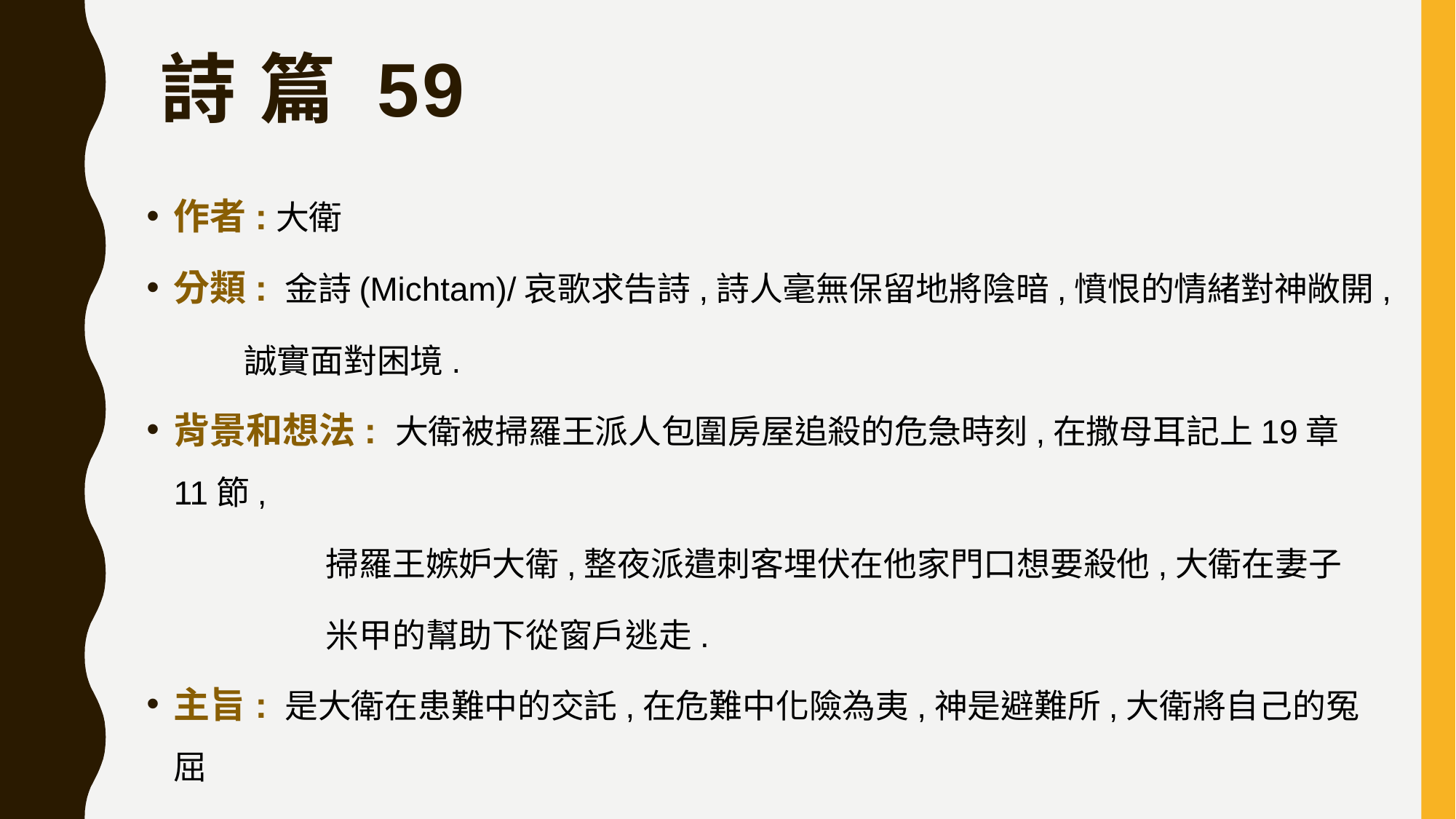

# 詩 篇 59
作者:大衛
分類: 金詩(Michtam)/哀歌求告詩,詩人毫無保留地將陰暗,憤恨的情緒對神敞開,
            誠實面對困境.
背景和想法: 大衛被掃羅王派人包圍房屋追殺的危急時刻,在撒母耳記上19章11節,
                       掃羅王嫉妒大衛,整夜派遣刺客埋伏在他家門口想要殺他,大衛在妻子
                       米甲的幫助下從窗戶逃走.
主旨: 是大衛在患難中的交託,在危難中化險為夷,神是避難所,大衛將自己的冤屈
            投訴給神,而非私自報復.可以轉危為安,從哀歌轉為對神的慈愛的歌頌.